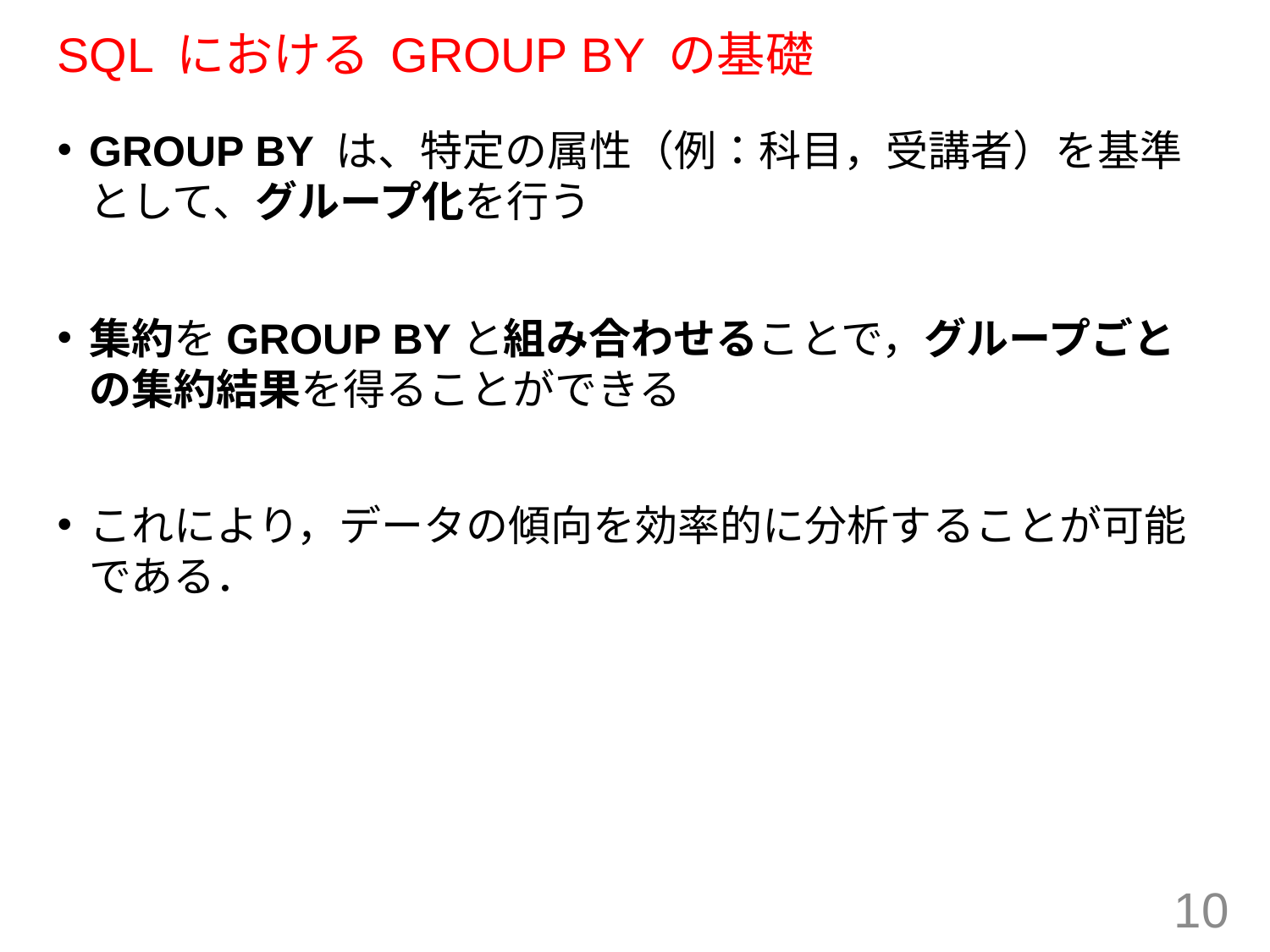

# SQL における GROUP BY の基礎
GROUP BY は、特定の属性（例：科目，受講者）を基準として、グループ化を行う

集約をGROUP BYと組み合わせることで，グループごとの集約結果を得ることができる

これにより，データの傾向を効率的に分析することが可能である．

10